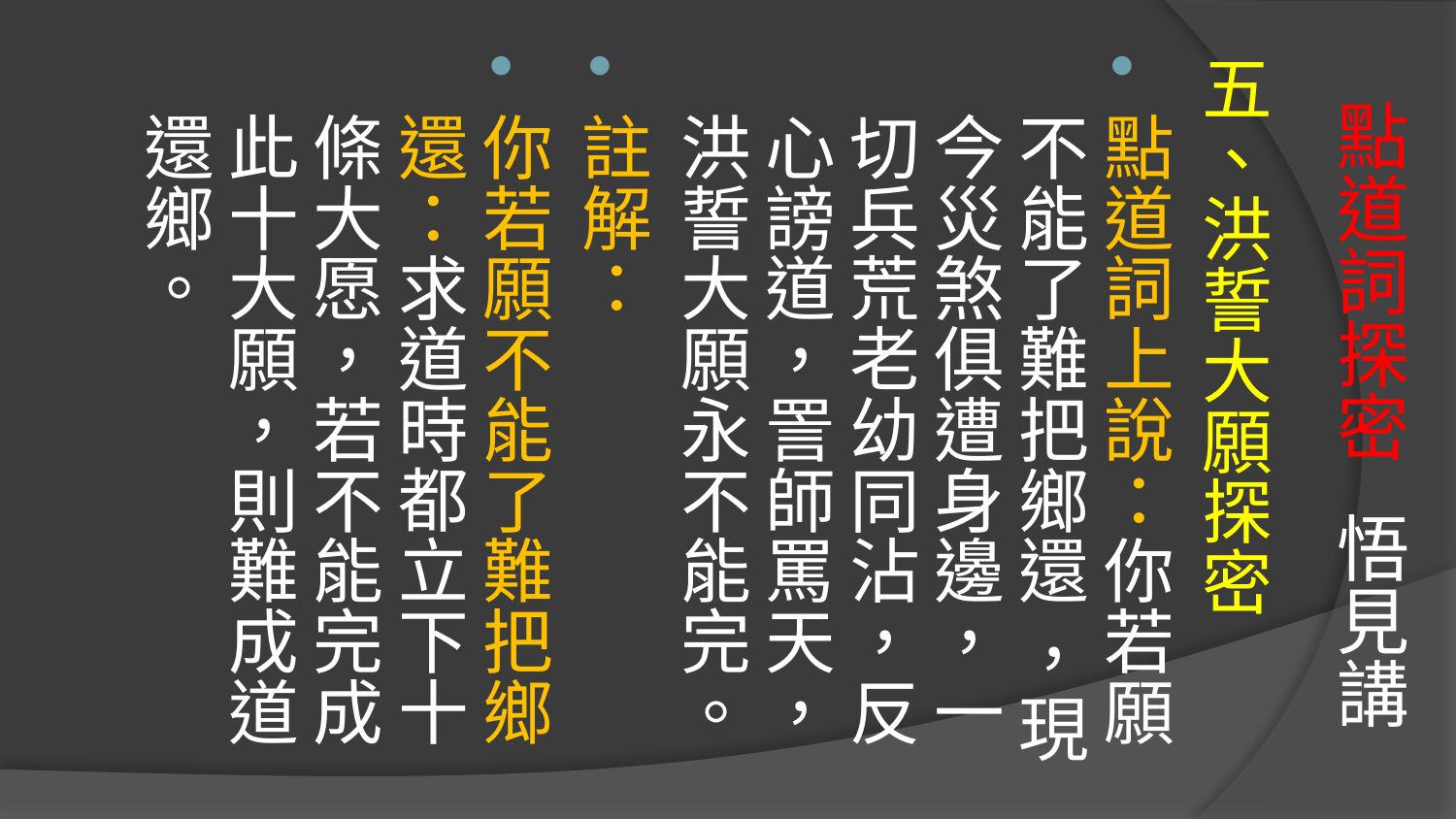

五、洪誓大願探密
點道詞上說：你若願不能了難把鄉還 ，現今災煞俱遭身邊，一切兵荒老幼同沾，反心謗道，詈師罵天，洪誓大願永不能完。
註解：
你若願不能了難把鄉還：求道時都立下十條大愿，若不能完成此十大願，則難成道還鄉。

# 點道詞探密   悟見講